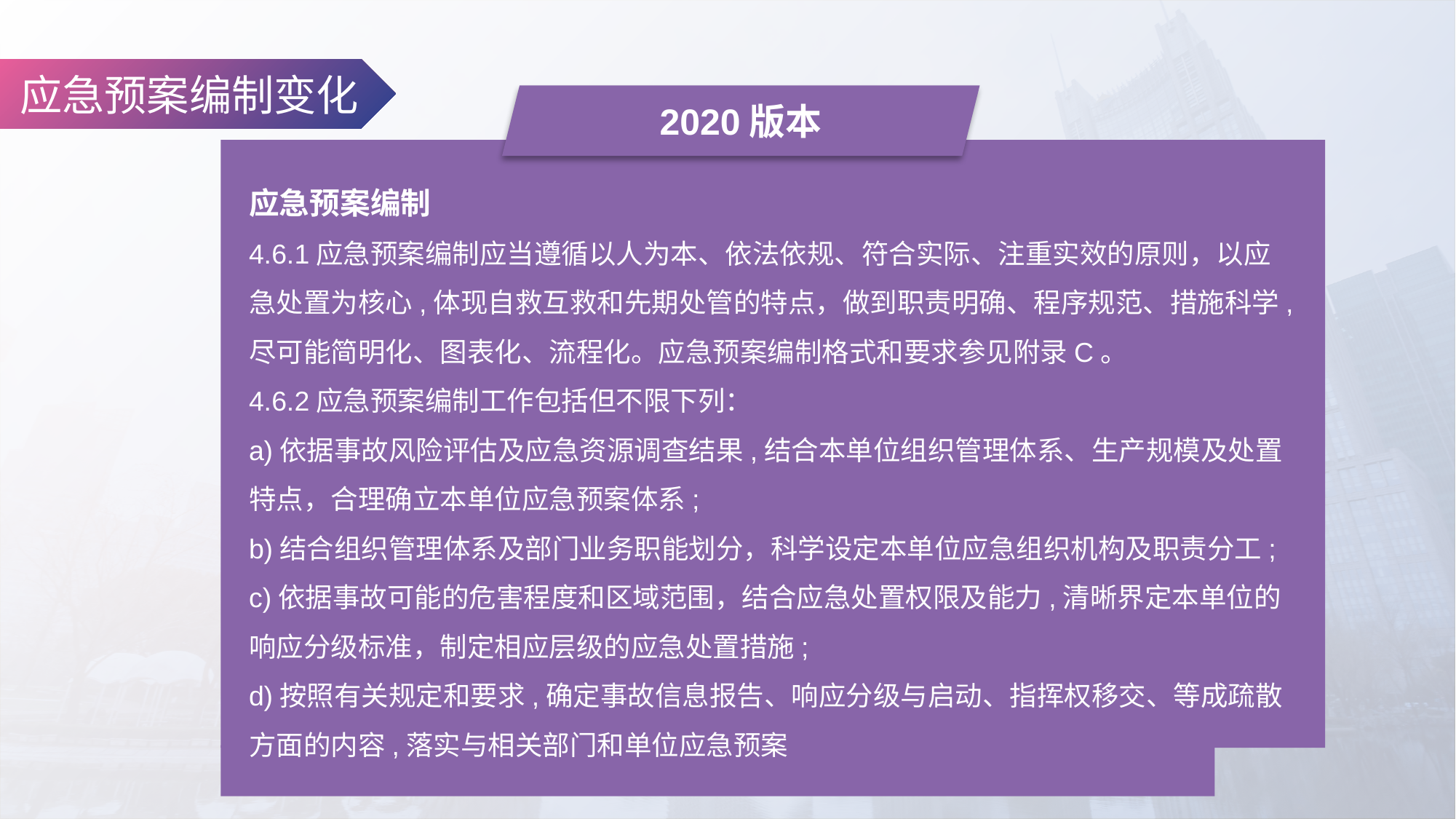

应急预案编制变化
2020版本

应急预案编制
4.6.1应急预案编制应当遵循以人为本、依法依规、符合实际、注重实效的原则，以应急处置为核心,体现自救互救和先期处管的特点，做到职责明确、程序规范、措施科学,尽可能简明化、图表化、流程化。应急预案编制格式和要求参见附录C。
4.6.2应急预案编制工作包括但不限下列：
a)依据事故风险评估及应急资源调查结果,结合本单位组织管理体系、生产规模及处置特点，合理确立本单位应急预案体系;
b)结合组织管理体系及部门业务职能划分，科学设定本单位应急组织机构及职责分工;
c)依据事故可能的危害程度和区域范围，结合应急处置权限及能力,清晰界定本单位的响应分级标准，制定相应层级的应急处置措施;
d)按照有关规定和要求,确定事故信息报告、响应分级与启动、指挥权移交、等成疏散方面的内容,落实与相关部门和单位应急预案